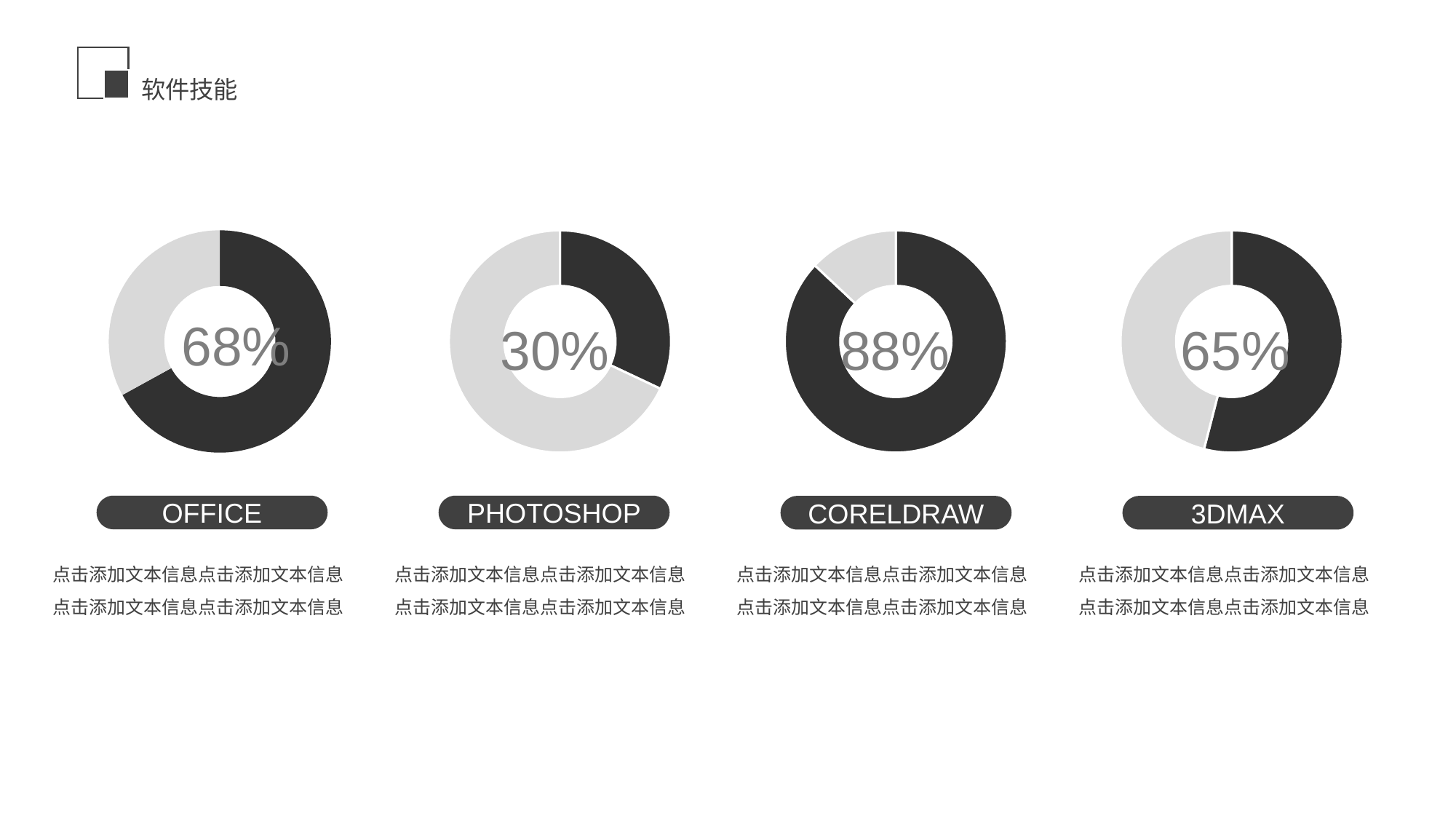

软件技能

### Chart

| Category | 市场占比 |
|---|---|
| 类别1  | 0.67 |
| 类别2 | 0.33 |

### Chart

| Category | 市场占比 |
|---|---|
| 类别1  | 0.32 |
| 类别2 | 0.68 |
30%

### Chart

| Category | 市场占比 |
|---|---|
| 类别1  | 0.87 |
| 类别2 | 0.13 |
88%

### Chart

| Category | 市场占比 |
|---|---|
| 类别1  | 0.54 |
| 类别2 | 0.46 |
65%
68%
OFFICE
点击添加文本信息点击添加文本信息
点击添加文本信息点击添加文本信息
PHOTOSHOP
点击添加文本信息点击添加文本信息
点击添加文本信息点击添加文本信息
CORELDRAW
点击添加文本信息点击添加文本信息
点击添加文本信息点击添加文本信息
3DMAX
点击添加文本信息点击添加文本信息
点击添加文本信息点击添加文本信息